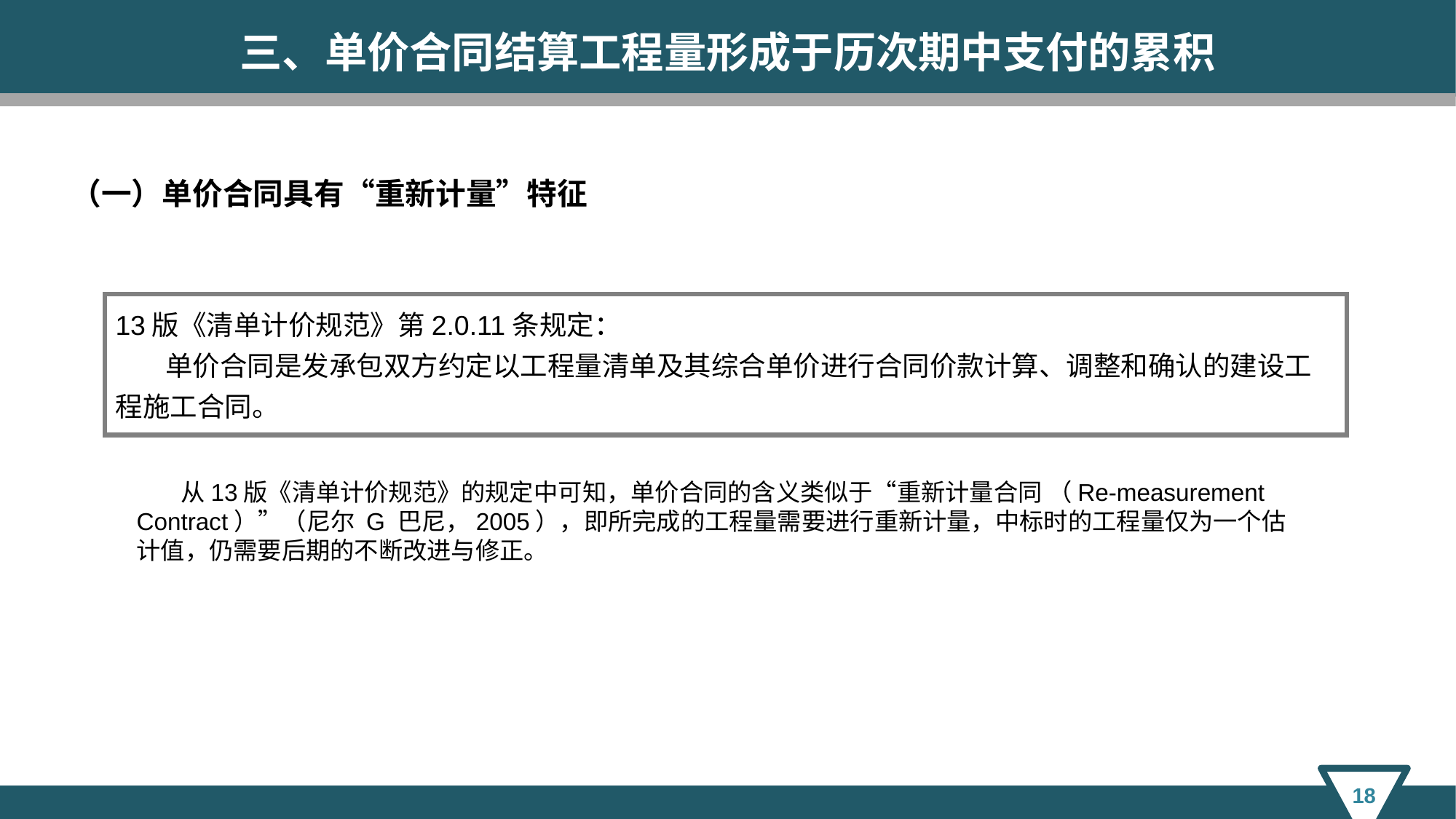

三、单价合同结算工程量形成于历次期中支付的累积
（一）单价合同具有“重新计量”特征
13版《清单计价规范》第2.0.11条规定：
       单价合同是发承包双方约定以工程量清单及其综合单价进行合同价款计算、调整和确认的建设工程施工合同。

       从13版《清单计价规范》的规定中可知，单价合同的含义类似于“重新计量合同 （Re-measurement Contract）”（尼尔 G 巴尼，2005），即所完成的工程量需要进行重新计量，中标时的工程量仅为一个估计值，仍需要后期的不断改进与修正。